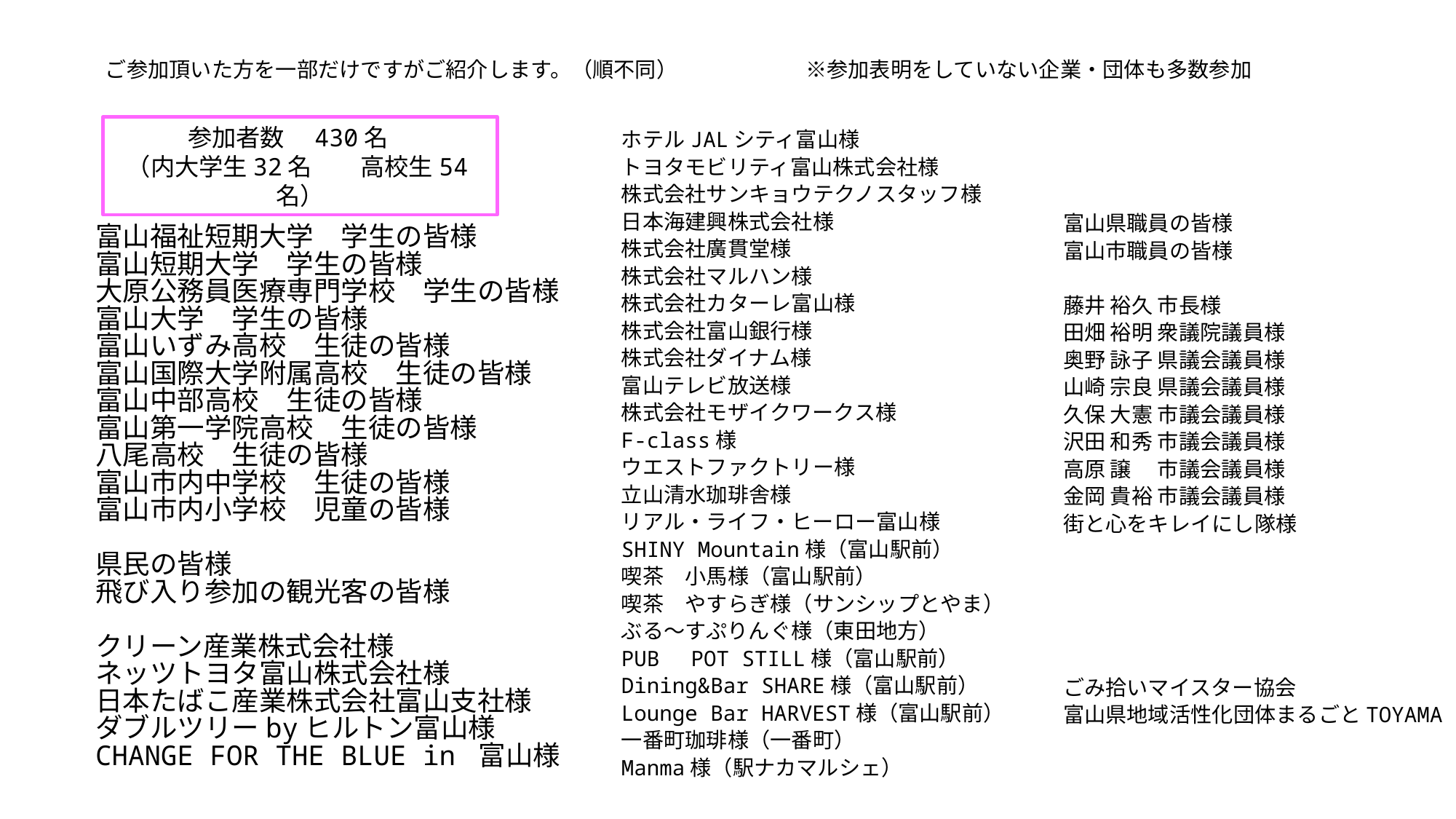

ご参加頂いた方を一部だけですがご紹介します。（順不同）　　　　　　※参加表明をしていない企業・団体も多数参加

参加者数　430名
（内大学生32名　　高校生54名）
ホテルJALシティ富山様
トヨタモビリティ富山株式会社様
株式会社サンキョウテクノスタッフ様
日本海建興株式会社様
株式会社廣貫堂様
株式会社マルハン様
株式会社カターレ富山様
株式会社富山銀行様
株式会社ダイナム様
富山テレビ放送様
株式会社モザイクワークス様
F-class様
ウエストファクトリー様
立山清水珈琲舎様
リアル・ライフ・ヒーロー富山様
SHINY Mountain様（富山駅前）
喫茶　小馬様（富山駅前）
喫茶　やすらぎ様（サンシップとやま）
ぶる〜すぷりんぐ様（東田地方）
PUB　POT STILL様（富山駅前）
Dining&Bar SHARE様（富山駅前）
Lounge Bar HARVEST様（富山駅前）
一番町珈琲様（一番町）
Manma様（駅ナカマルシェ）
富山県職員の皆様
富山市職員の皆様

藤井 裕久 市長様
田畑 裕明 衆議院議員様
奥野 詠子 県議会議員様
山崎 宗良 県議会議員様
久保 大憲 市議会議員様
沢田 和秀 市議会議員様
高原 譲　 市議会議員様
金岡 貴裕 市議会議員様
街と心をキレイにし隊様

ごみ拾いマイスター協会
富山県地域活性化団体まるごとTOYAMA

富山福祉短期大学　学生の皆様
富山短期大学　学生の皆様
大原公務員医療専門学校　学生の皆様
富山大学　学生の皆様
富山いずみ高校　生徒の皆様
富山国際大学附属高校　生徒の皆様
富山中部高校　生徒の皆様
富山第一学院高校　生徒の皆様
八尾高校　生徒の皆様
富山市内中学校　生徒の皆様
富山市内小学校　児童の皆様

県民の皆様
飛び入り参加の観光客の皆様

クリーン産業株式会社様
ネッツトヨタ富山株式会社様
日本たばこ産業株式会社富山支社様
ダブルツリーbyヒルトン富山様
CHANGE FOR THE BLUE in 富山様